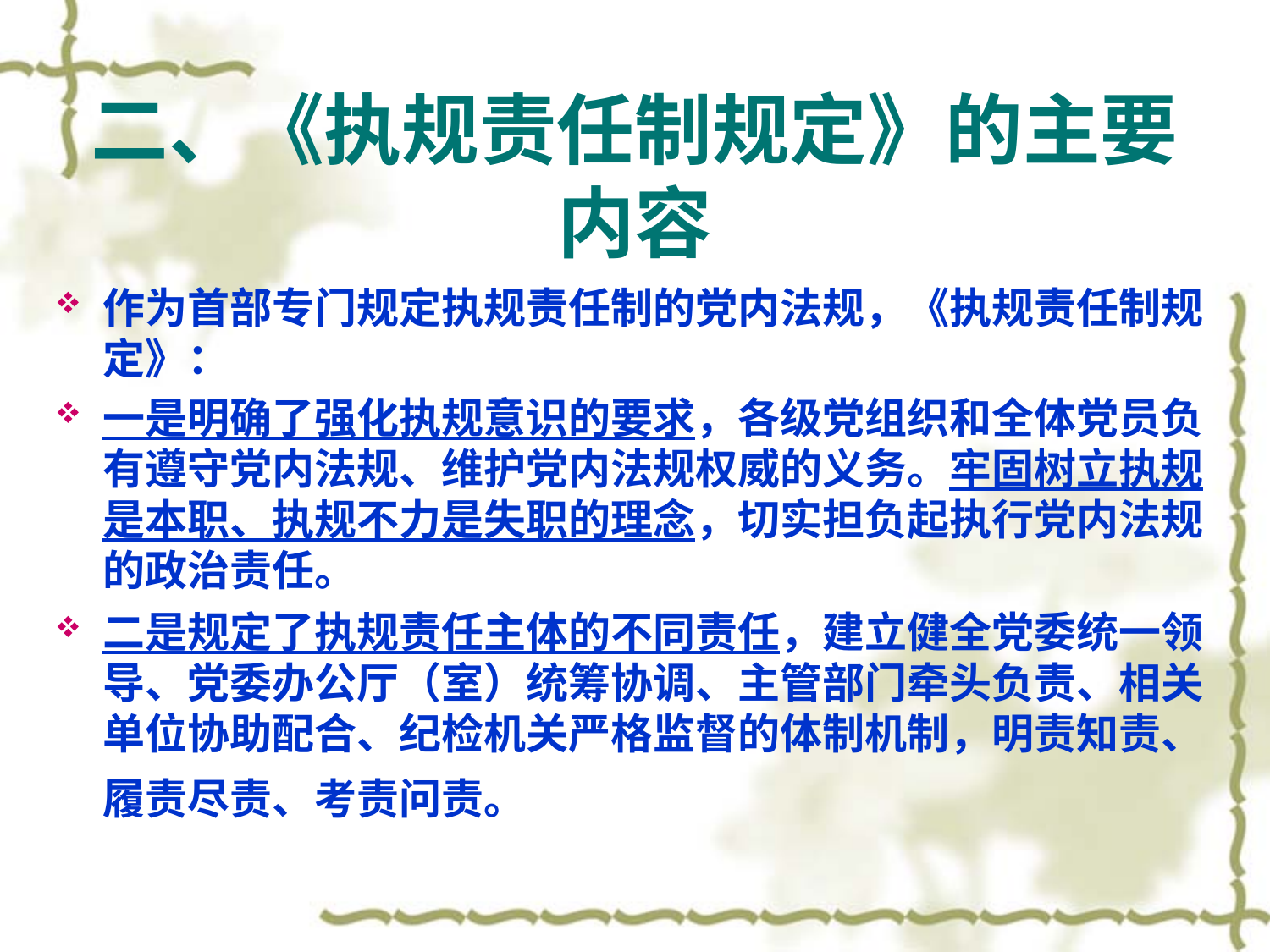

# 二、《执规责任制规定》的主要内容
作为首部专门规定执规责任制的党内法规，《执规责任制规定》：
一是明确了强化执规意识的要求，各级党组织和全体党员负有遵守党内法规、维护党内法规权威的义务。牢固树立执规是本职、执规不力是失职的理念，切实担负起执行党内法规的政治责任。
二是规定了执规责任主体的不同责任，建立健全党委统一领导、党委办公厅（室）统筹协调、主管部门牵头负责、相关单位协助配合、纪检机关严格监督的体制机制，明责知责、履责尽责、考责问责。